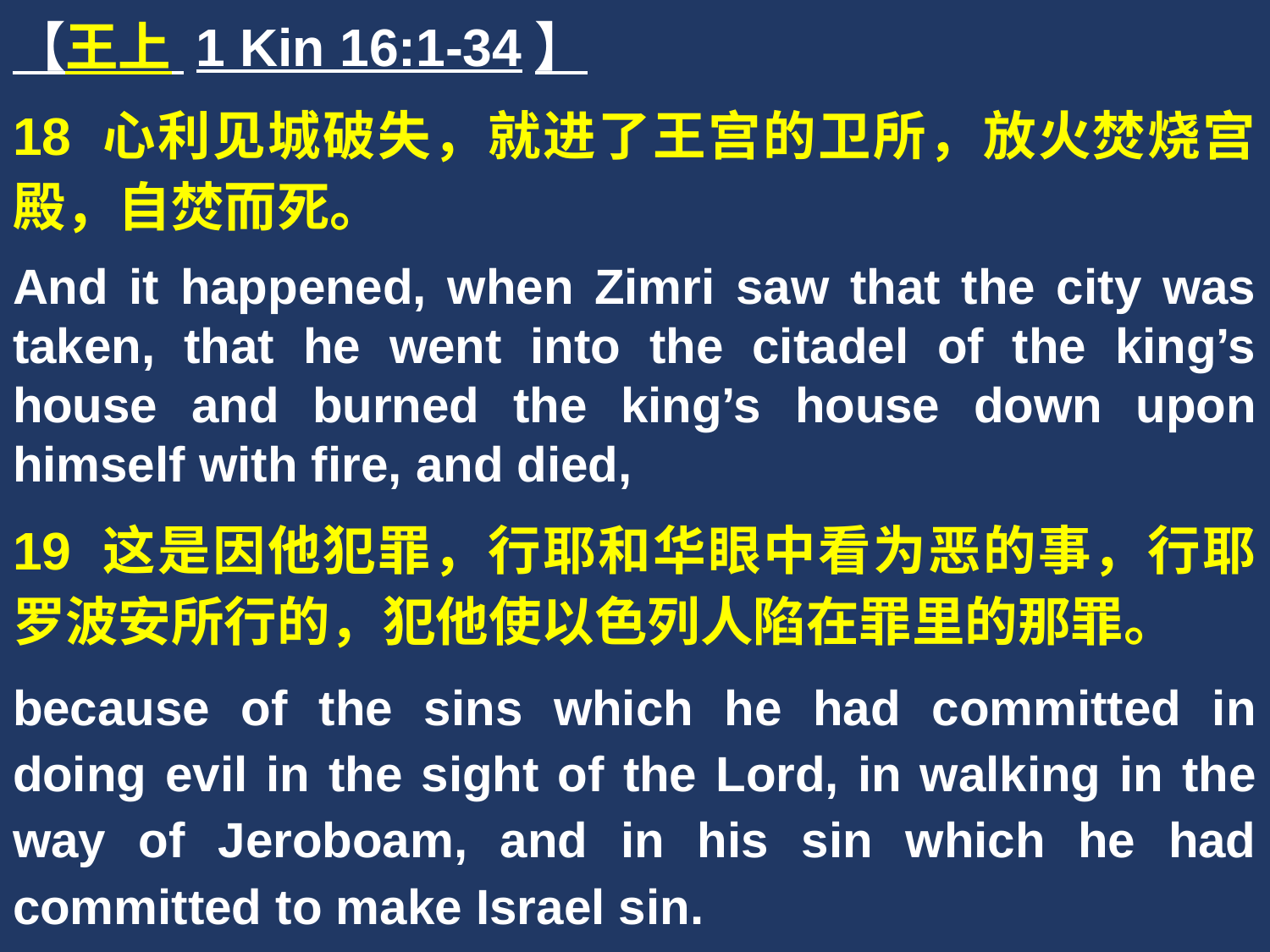

【王上 1 Kin 16:1-34】
18 心利见城破失，就进了王宫的卫所，放火焚烧宫殿，自焚而死。
And it happened, when Zimri saw that the city was taken, that he went into the citadel of the king’s house and burned the king’s house down upon himself with fire, and died,
19 这是因他犯罪，行耶和华眼中看为恶的事，行耶罗波安所行的，犯他使以色列人陷在罪里的那罪。
because of the sins which he had committed in doing evil in the sight of the Lord, in walking in the way of Jeroboam, and in his sin which he had committed to make Israel sin.